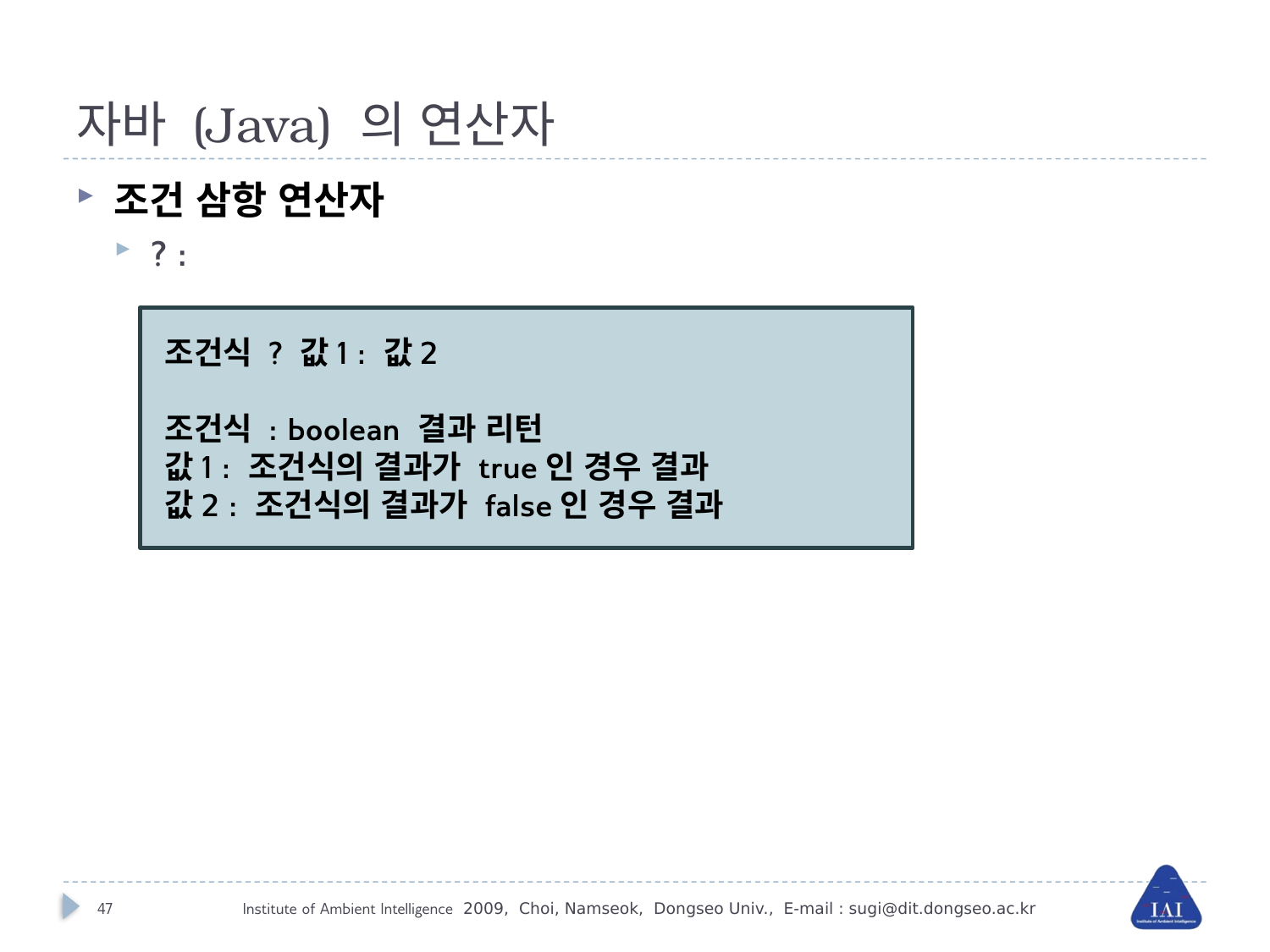

# 자바 (Java) 의 연산자
조건 삼항 연산자
? :

조건식 ? 값1 : 값2

조건식 : boolean 결과 리턴
값1 : 조건식의 결과가 true인 경우 결과
값2 : 조건식의 결과가 false인 경우 결과